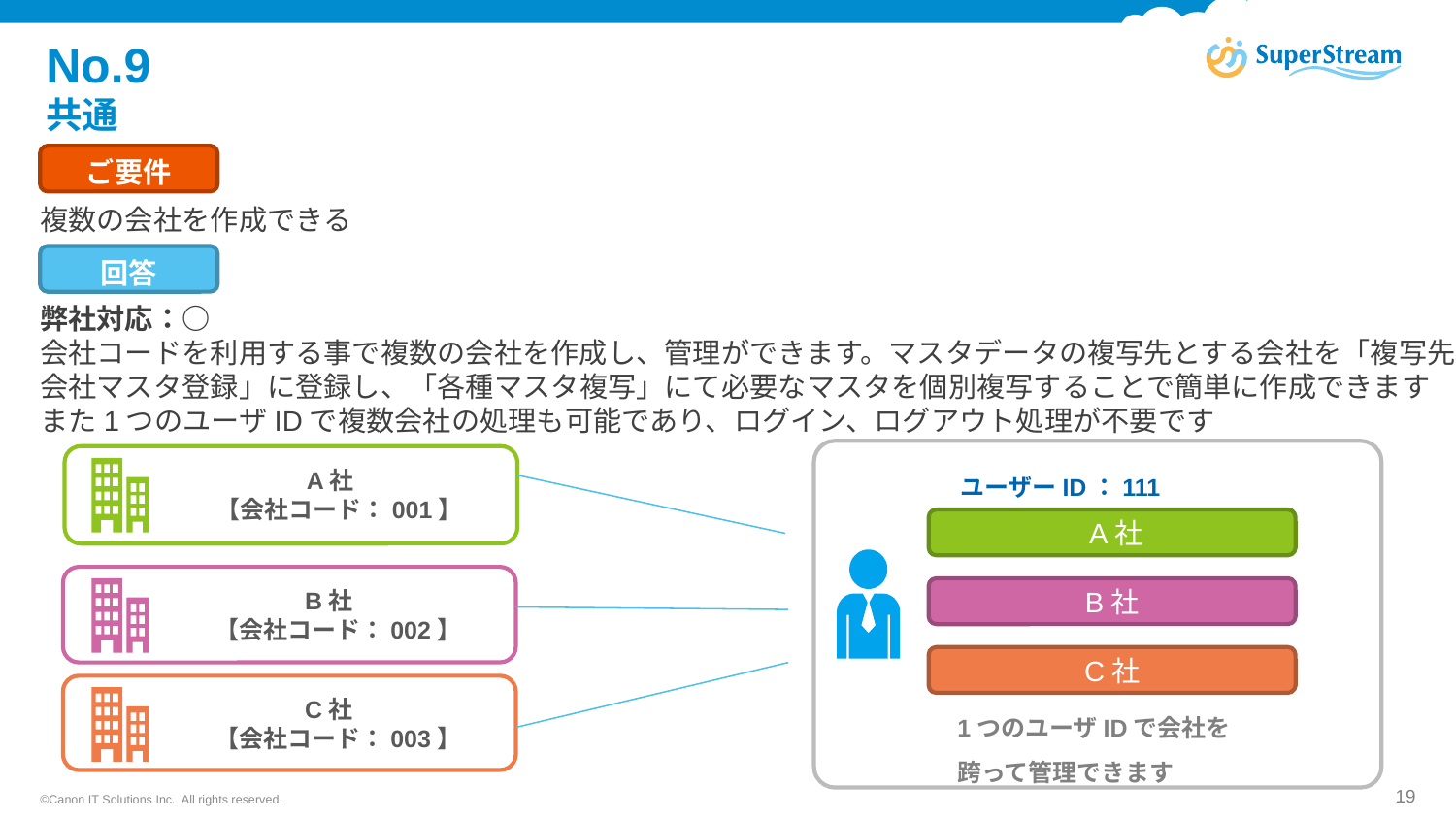

# No.9 共通
ご要件
複数の会社を作成できる
回答
弊社対応：○
会社コードを利用する事で複数の会社を作成し、管理ができます。マスタデータの複写先とする会社を「複写先会社マスタ登録」に登録し、「各種マスタ複写」にて必要なマスタを個別複写することで簡単に作成できます
また1つのユーザIDで複数会社の処理も可能であり、ログイン、ログアウト処理が不要です

ユーザーID：111
　　　A社
　　　　【会社コード：001】

 A社

　　　B社
　　　　【会社コード：002】

B社
C社
　　　C社
　　　　【会社コード：003】

1つのユーザIDで会社を
跨って管理できます
©Canon IT Solutions Inc.  All rights reserved.
19